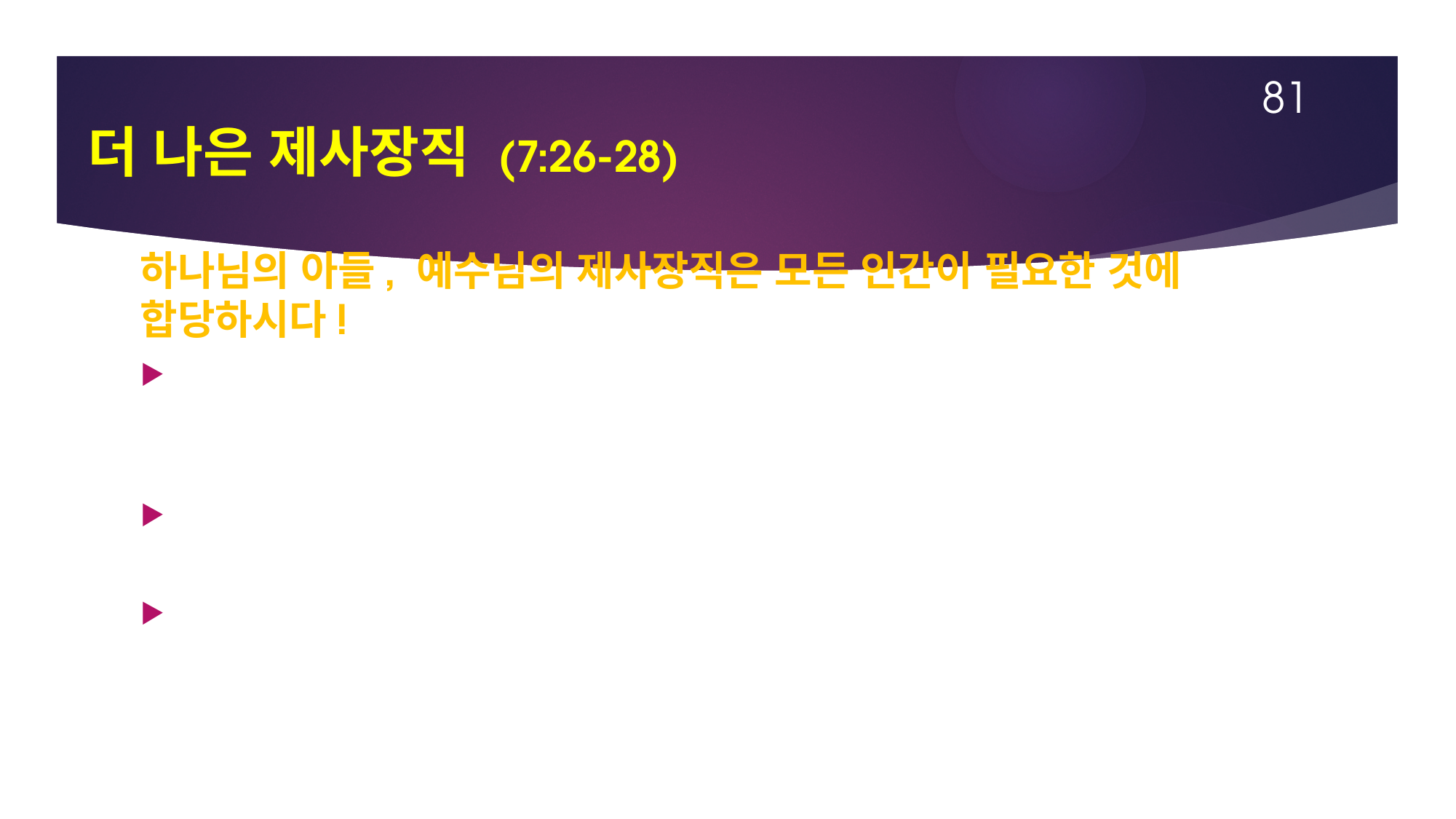

81
# 더 나은 제사장직 (7:26-28)
하나님의 아들, 예수님의 제사장직은 모든 인간이 필요한 것에 합당하시다!
하나님을 거역한 엘리의 후손 제사장들과 같지 않게(cf. 삼상 2:27-36; 3:11-14; 왕상 2:26-27), 이 대제사장은 거룩하시고 흠이 없으시고 순결하시며 죄악으로 부터 떠나 있으시다!
죽음을 맛본 아론 후손의 제사장들과 같지 않게, 이 대제사장은 하늘보다 높이 계시고 아버지의 우편에 앉으셨다!
마지막으로, 그들의 제사를 반복적으로 드려야만 했던 제사장들과는 달리 이 대제사장은 모든 이들을 위해 제사장과 제물이 되심으로 영원한 한번의 제사를 드리셨다!